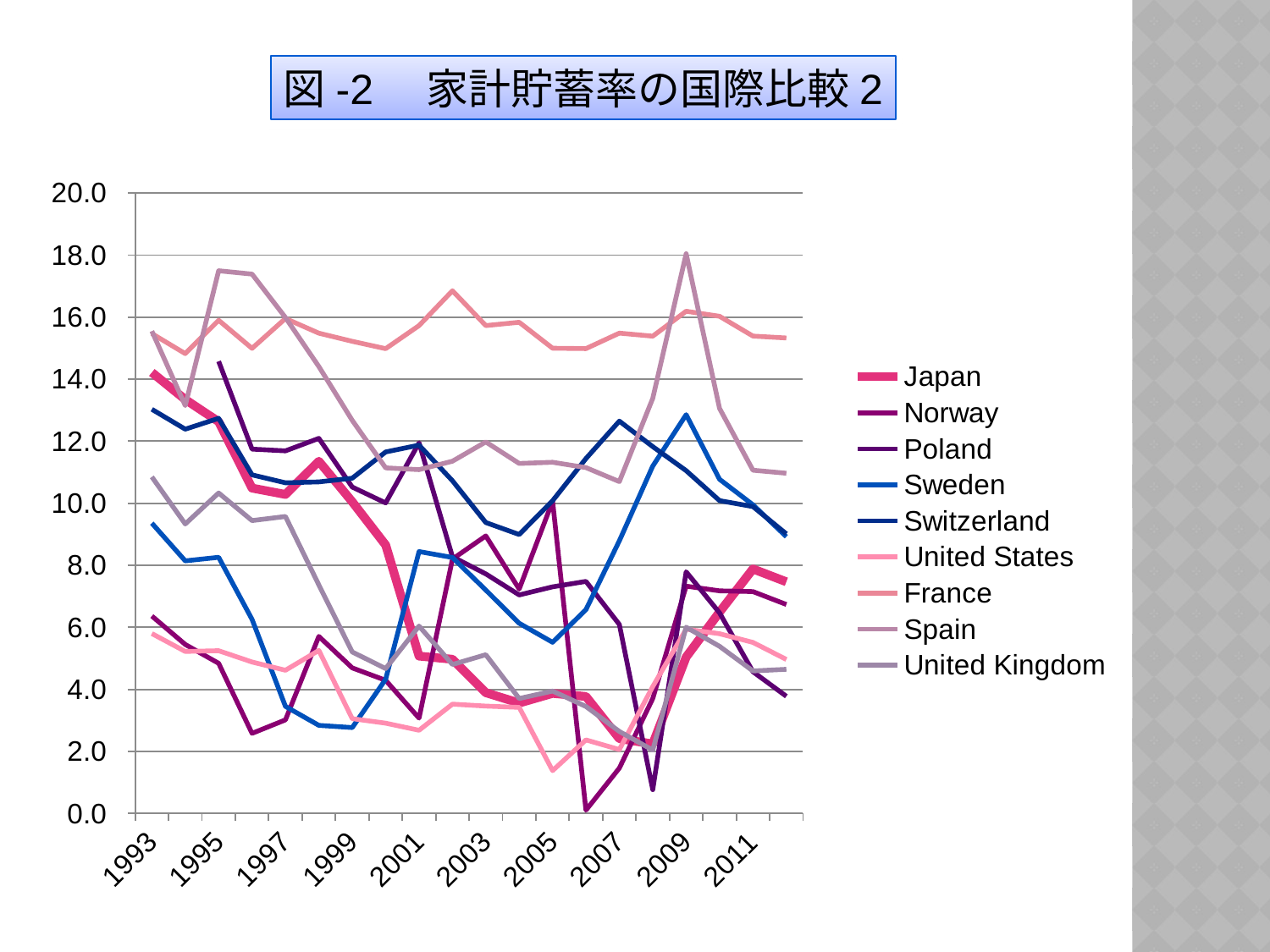

図-2　家計貯蓄率の国際比較2

### Chart

| Category | Japan | Norway | Poland | Sweden | Switzerland | United States | France | Spain | United Kingdom |
|---|---|---|---|---|---|---|---|---|---|
| 1993 | 14.21765046083481 | 6.3631041207206955 | None | 9.356712209980822 | 13.030374098510311 | 5.797462181629792 | 15.47059693664873 | 15.548617742987949 | 10.849430169869155 |
| 1994 | 13.345005640265322 | 5.446595265922004 | None | 8.141995024098648 | 12.388456686173164 | 5.2201379177315745 | 14.824957080155368 | 13.149178297631718 | 9.331162786883228 |
| 1995 | 12.630200773555798 | 4.838800939266926 | 14.575562242768289 | 8.256532475913325 | 12.737491635403105 | 5.24553213518355 | 15.898244726617849 | 17.49582055355969 | 10.331225876816868 |
| 1996 | 10.488237612495059 | 2.5794649685445172 | 11.744970946226998 | 6.2557078091502465 | 10.916291960037148 | 4.88141537606774 | 14.9933418789591 | 17.387026084013726 | 9.441296601596502 |
| 1997 | 10.284381112562015 | 3.0155851731615377 | 11.688712594316682 | 3.449964876493254 | 10.66042740764073 | 4.615568231391626 | 15.957158367893818 | 15.988327283990069 | 9.573070523834522 |
| 1998 | 11.354090923195686 | 5.7058326289095485 | 12.092071179978168 | 2.8379020385659848 | 10.688305821190026 | 5.2539458448897305 | 15.48286706876208 | 14.406691247594274 | 7.365334211886861 |
| 1999 | 10.047257077075692 | 4.6913761561621 | 10.522880680308274 | 2.7671554828818494 | 10.808074935093044 | 3.054032601825585 | 15.22082606259683 | 12.671798195679118 | 5.20530675669107 |
| 2000 | 8.652475029062803 | 4.290446317080265 | 10.010575347940264 | 4.3231099656357355 | 11.654379732363267 | 2.908692640751722 | 14.98319817487331 | 11.141177193471618 | 4.6695023546337575 |
| 2001 | 5.0708338682637475 | 3.071649063912951 | 11.94882549898266 | 8.44115268690732 | 11.87379255934376 | 2.6799372425966137 | 15.72832361603148 | 11.084244680004591 | 6.038411912887568 |
| 2002 | 4.9698299318563794 | 8.198803998595409 | 8.272940618301677 | 8.248765006506389 | 10.72536944562666 | 3.5232280859457905 | 16.851228585664227 | 11.355484748137924 | 4.799805127777232 |
| 2003 | 3.8920122053168567 | 8.944953845812604 | 7.720535663810074 | 7.199767913434141 | 9.377745361745752 | 3.459430102681782 | 15.72746427341805 | 11.978135381938264 | 5.115346807398222 |
| 2004 | 3.5580984432994227 | 7.231559328955863 | 7.0425950247518925 | 6.1300045246887045 | 8.990701784986369 | 3.417262646346642 | 15.833772471801803 | 11.282749023722102 | 3.7032275927537412 |
| 2005 | 3.868916896570345 | 10.068410769389855 | 7.3043064477753745 | 5.515662149604752 | 10.081732807891422 | 1.377814306309705 | 14.999005406327036 | 11.321637308394427 | 3.9450281989781177 |
| 2006 | 3.769590727622601 | 0.1041143876114075 | 7.47983538634757 | 6.569965985067892 | 11.441718230135232 | 2.3692285194905987 | 14.984728404658698 | 11.149789046136032 | 3.4472676833953204 |
| 2007 | 2.4103393383840808 | 1.4599657230907919 | 6.090815428676181 | 8.788160267658304 | 12.647325888818948 | 2.058804483128291 | 15.48441128510272 | 10.697864770786428 | 2.6419670186029918 |
| 2008 | 2.238823362481498 | 3.703411544383402 | 0.7641933816252318 | 11.19849634709125 | 11.825862252467822 | 4.0888807733129395 | 15.386615892612276 | 13.380332690829361 | 2.040002026701796 |
| 2009 | 5.040715998921044 | 7.325856193924881 | 7.788393695762614 | 12.856119481364571 | 11.050522782761952 | 5.93933791878495 | 16.19135945590861 | 18.04537003829618 | 6.002867503383097 |
| 2010 | 6.48980901935701 | 7.1742976030574495 | 6.465079500002433 | 10.772571518267707 | 10.08528221752463 | 5.79330313402084 | 16.027962291304387 | 13.057319039886126 | 5.386216826019361 |
| 2011 | 7.880963454660918 | 7.1499989461208795 | 4.5688603618809855 | 9.95147566253291 | 9.892405534406278 | 5.5119778413301965 | 15.38974698597317 | 11.066333577408495 | 4.592408705448642 |
| 2012 | 7.466809299680842 | 6.735453972705896 | 3.7754751737670778 | 8.920029299996777 | 9.011302417349853 | 4.962787943342205 | 15.329188113510629 | 10.966709997864864 | 4.645143261640861 |